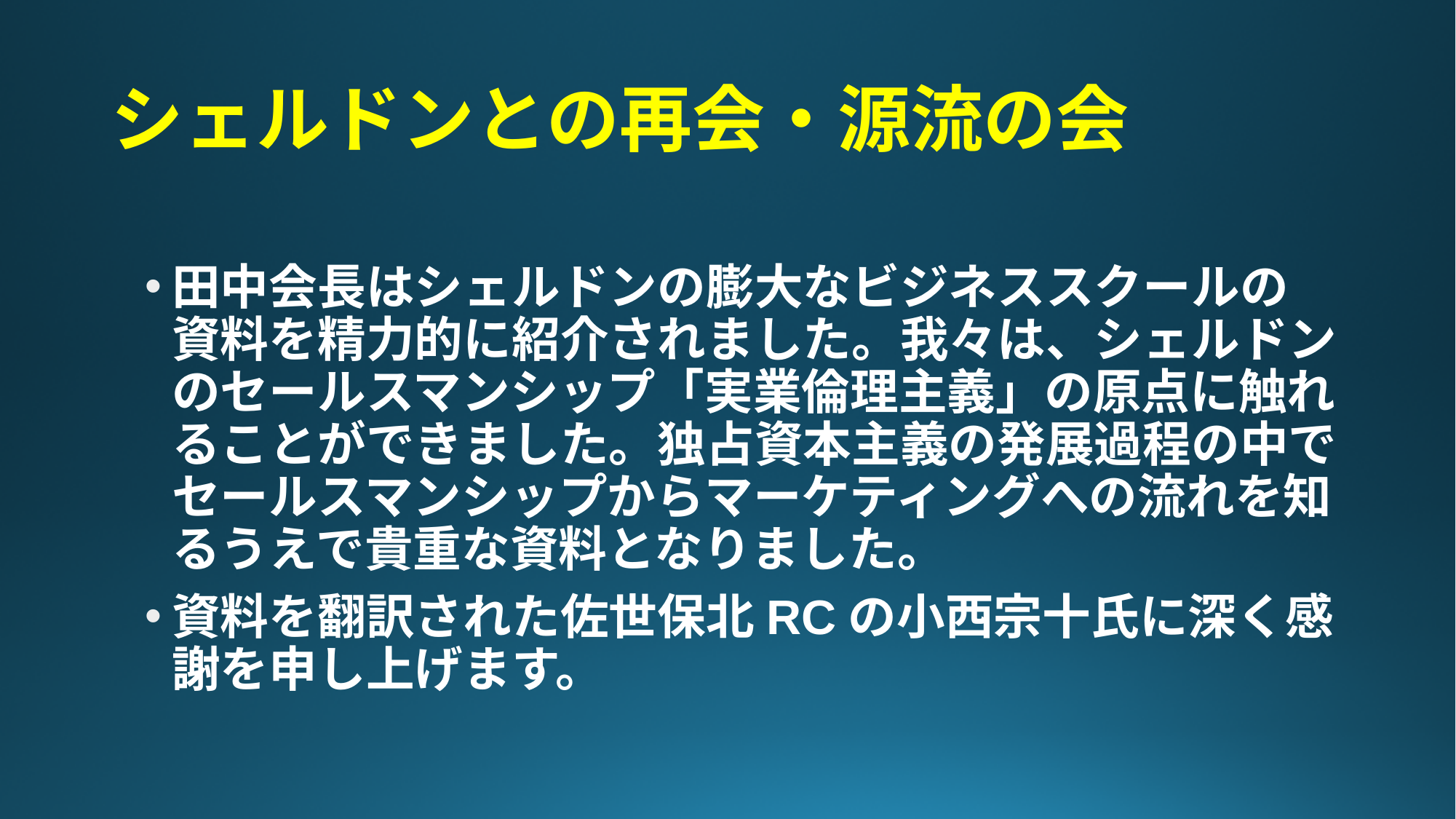

# シェルドンとの再会・源流の会
田中会長はシェルドンの膨大なビジネススクールの　資料を精力的に紹介されました。我々は、シェルドンのセールスマンシップ「実業倫理主義」の原点に触れることができました。独占資本主義の発展過程の中でセールスマンシップからマーケティングへの流れを知るうえで貴重な資料となりました。
資料を翻訳された佐世保北RCの小西宗十氏に深く感謝を申し上げます。